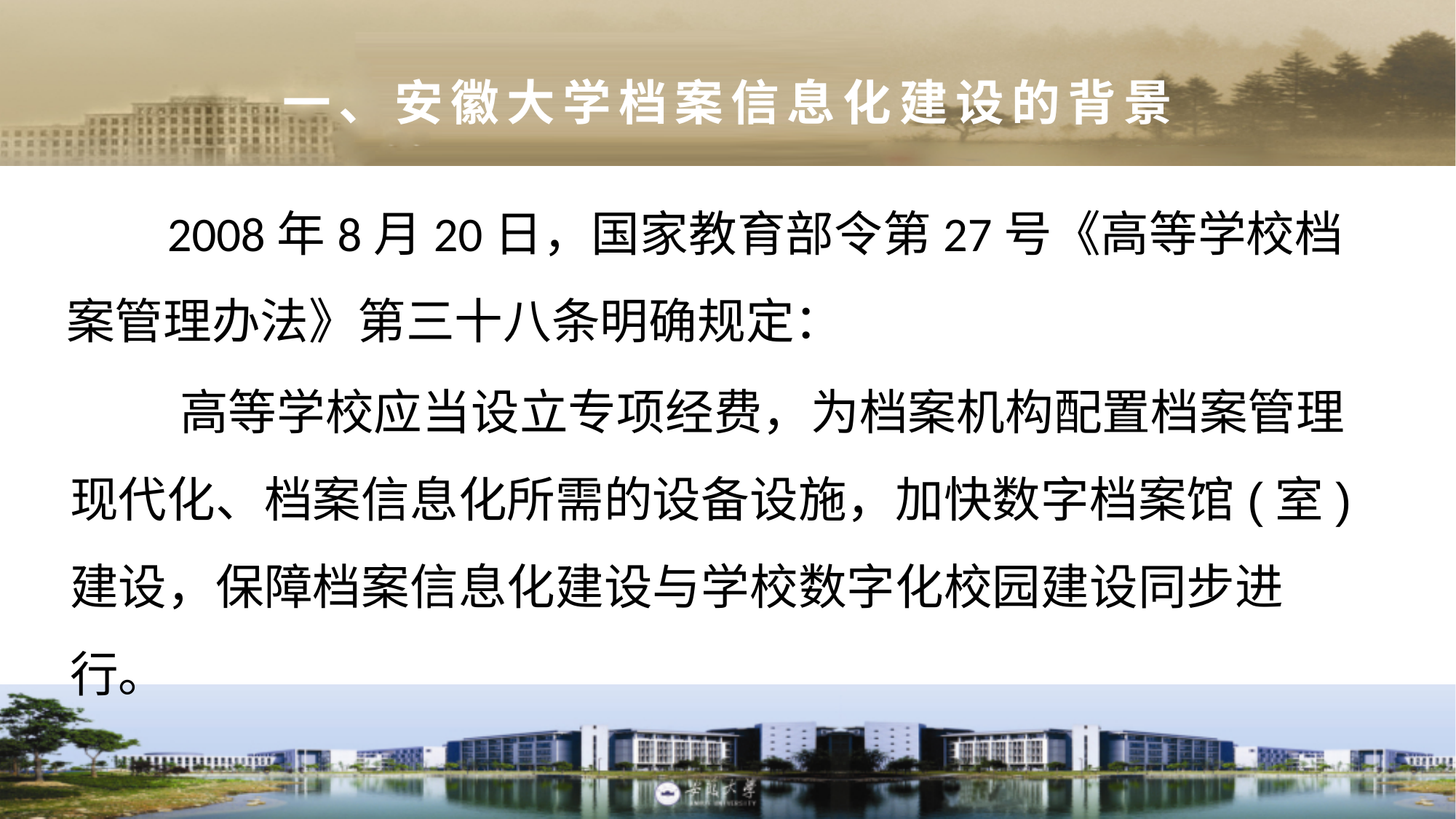

# 一、安徽大学档案信息化建设的背景
             2008年8月20日，国家教育部令第27号《高等学校档案管理办法》第三十八条明确规定：
         高等学校应当设立专项经费，为档案机构配置档案管理现代化、档案信息化所需的设备设施，加快数字档案馆(室)建设，保障档案信息化建设与学校数字化校园建设同步进行。